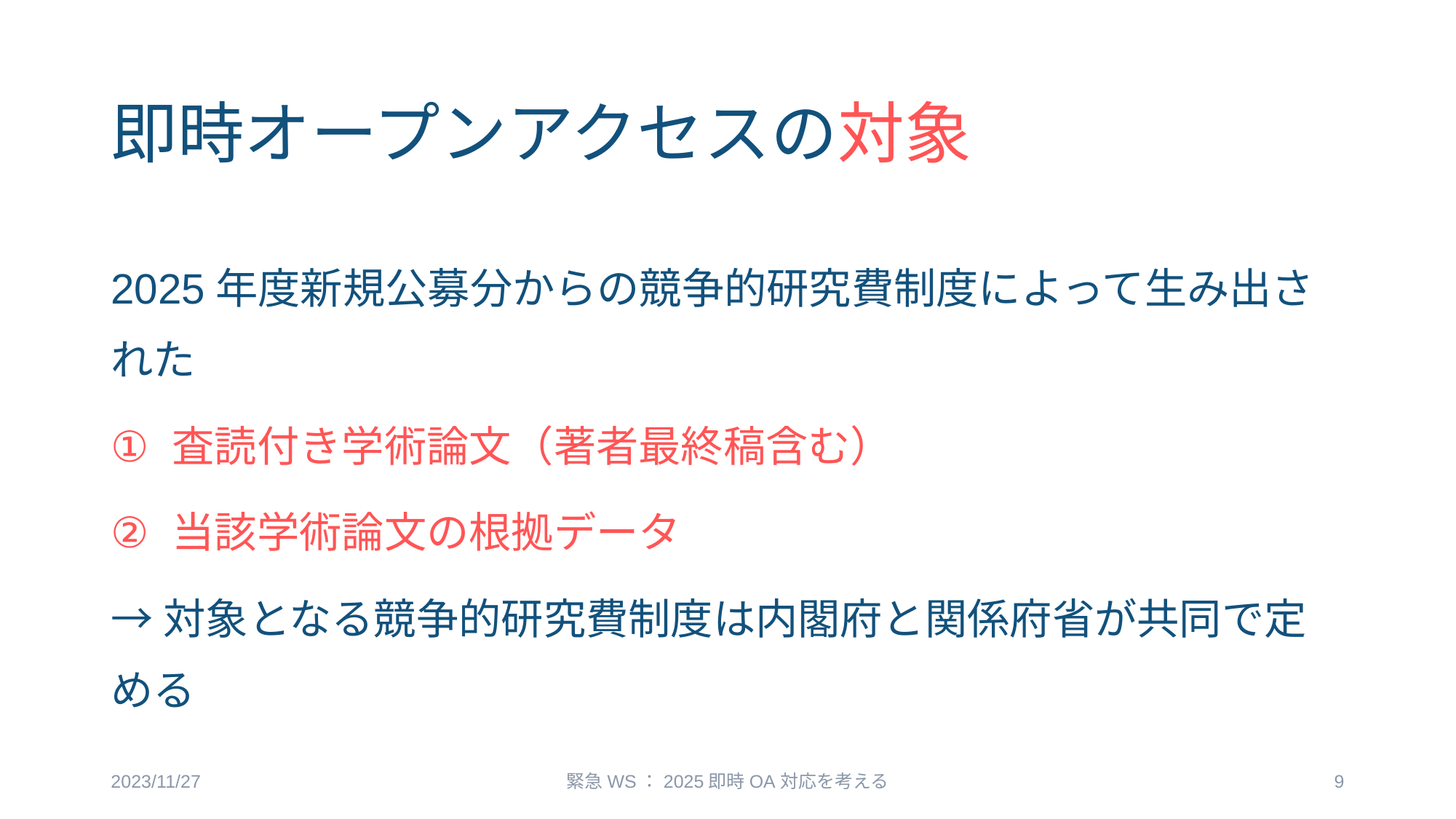

# 即時オープンアクセスの対象
2025年度新規公募分からの競争的研究費制度によって生み出された
査読付き学術論文（著者最終稿含む）
当該学術論文の根拠データ
→対象となる競争的研究費制度は内閣府と関係府省が共同で定める
2023/11/27
緊急WS：2025即時OA対応を考える
9